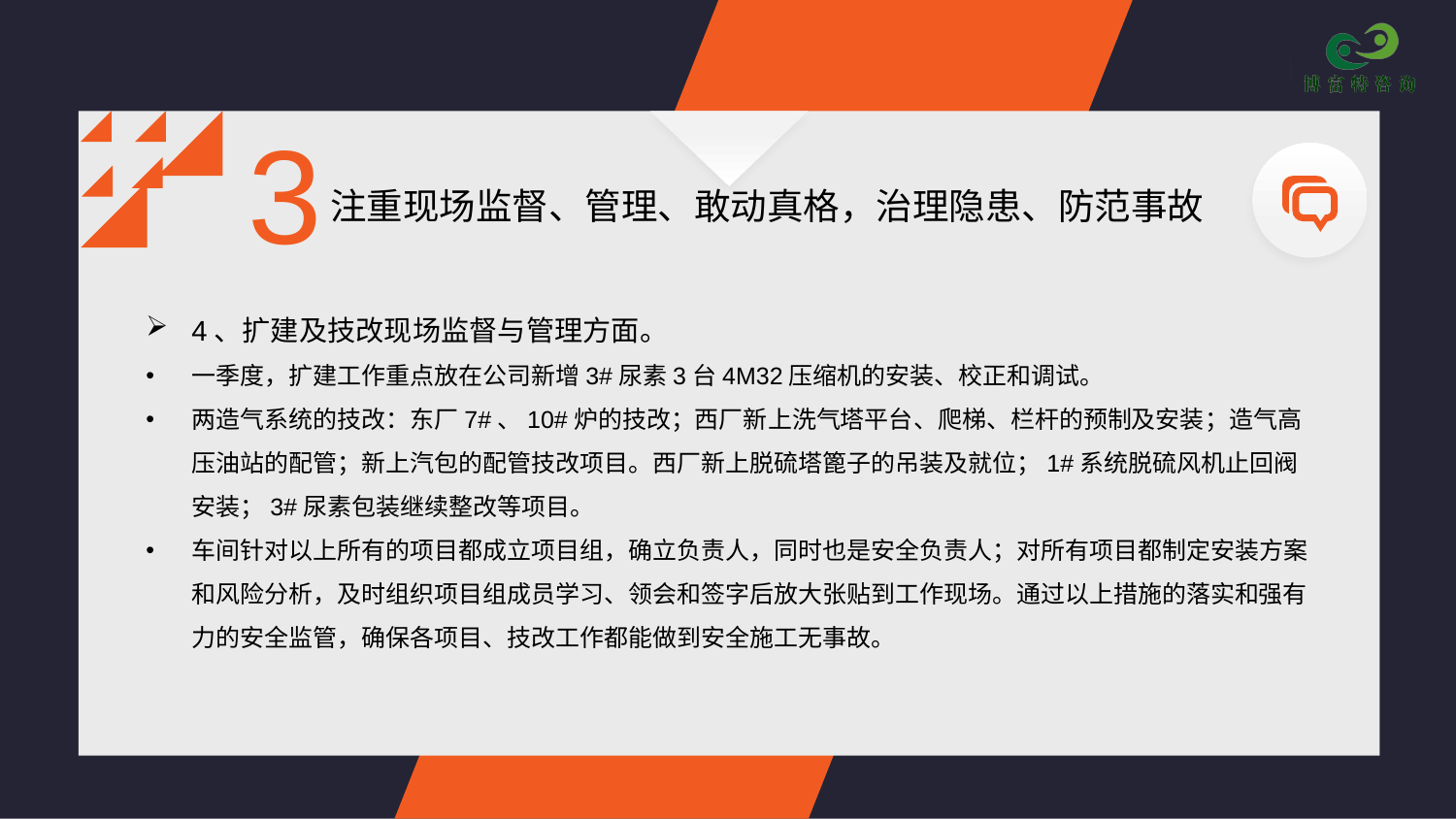

3

注重现场监督、管理、敢动真格，治理隐患、防范事故
4、扩建及技改现场监督与管理方面。
一季度，扩建工作重点放在公司新增3#尿素3台4M32压缩机的安装、校正和调试。
两造气系统的技改：东厂7#、10#炉的技改；西厂新上洗气塔平台、爬梯、栏杆的预制及安装；造气高压油站的配管；新上汽包的配管技改项目。西厂新上脱硫塔篦子的吊装及就位；1#系统脱硫风机止回阀安装；3#尿素包装继续整改等项目。
车间针对以上所有的项目都成立项目组，确立负责人，同时也是安全负责人；对所有项目都制定安装方案和风险分析，及时组织项目组成员学习、领会和签字后放大张贴到工作现场。通过以上措施的落实和强有力的安全监管，确保各项目、技改工作都能做到安全施工无事故。